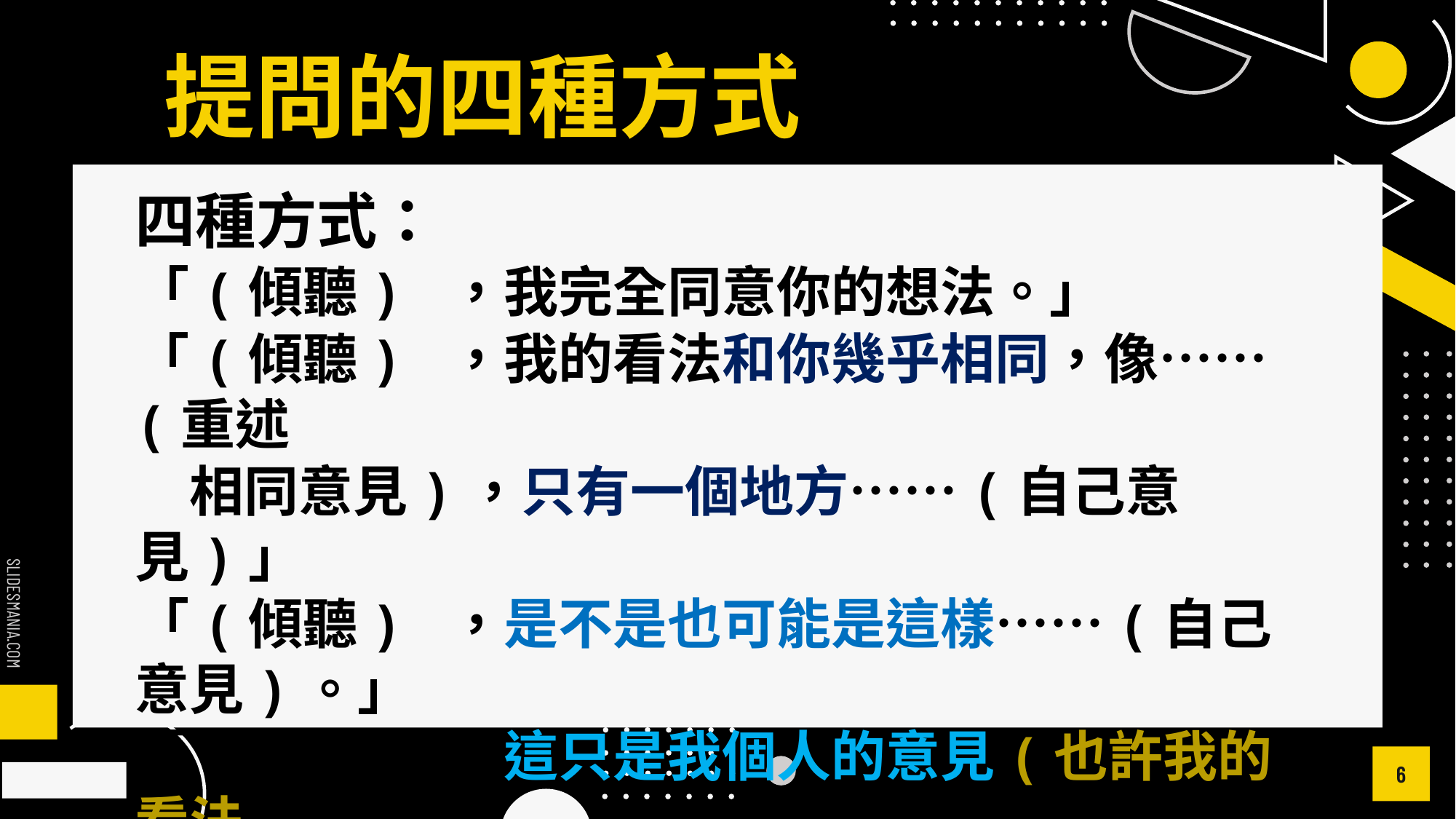

# 提問的四種方式
」
四種方式：
「(傾聽) ，我完全同意你的想法。」
「(傾聽) ，我的看法和你幾乎相同，像……(重述
　相同意見)，只有一個地方……(自己意見)」
「(傾聽) ，是不是也可能是這樣……(自己意見)。」
「(傾聽) ，這只是我個人的意見(也許我的看法
　不對)，……(自己意見)」
6